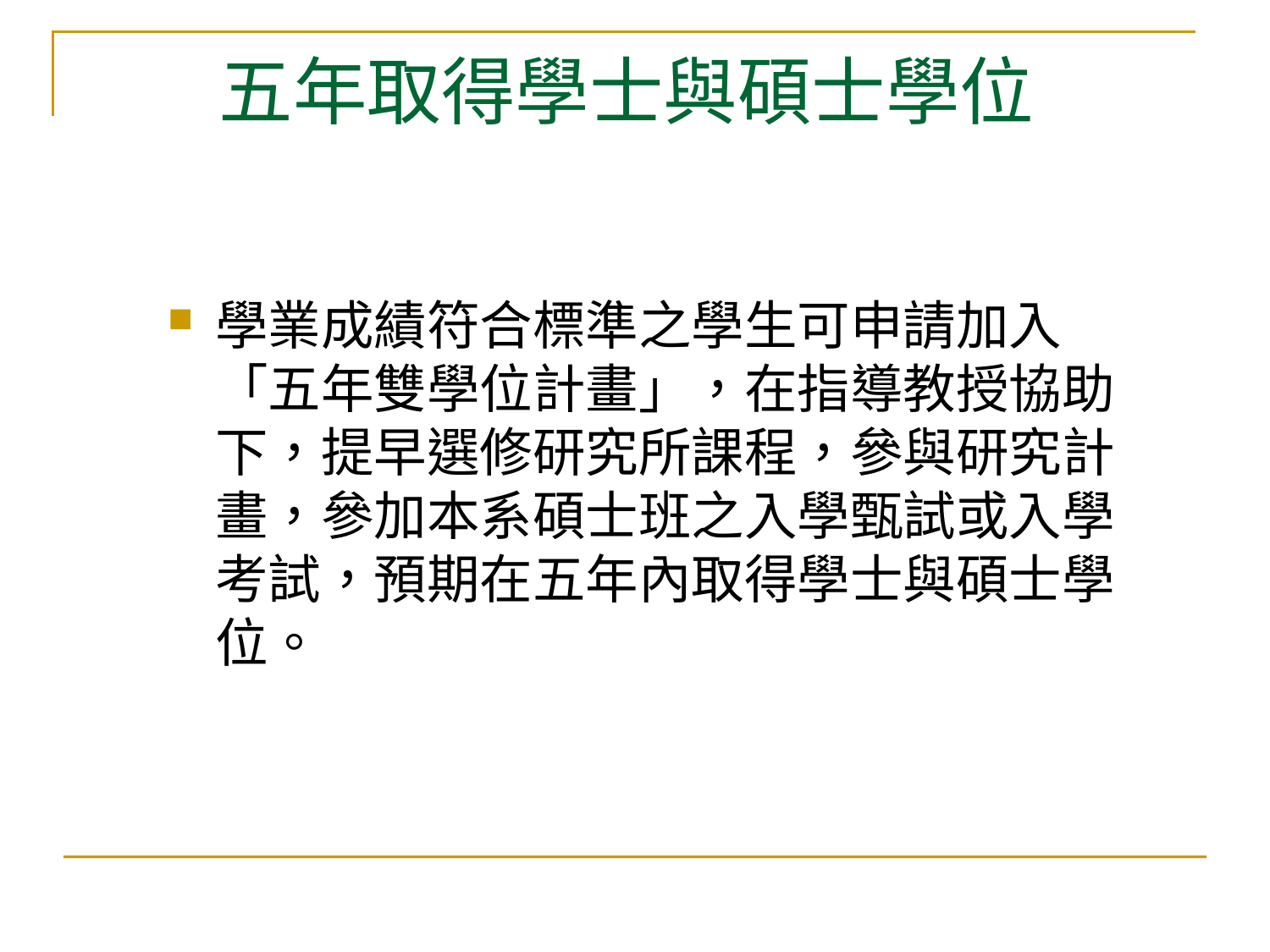

# 五年取得學士與碩士學位
學業成績符合標準之學生可申請加入「五年雙學位計畫」，在指導教授協助下，提早選修研究所課程，參與研究計畫，參加本系碩士班之入學甄試或入學考試，預期在五年內取得學士與碩士學位。